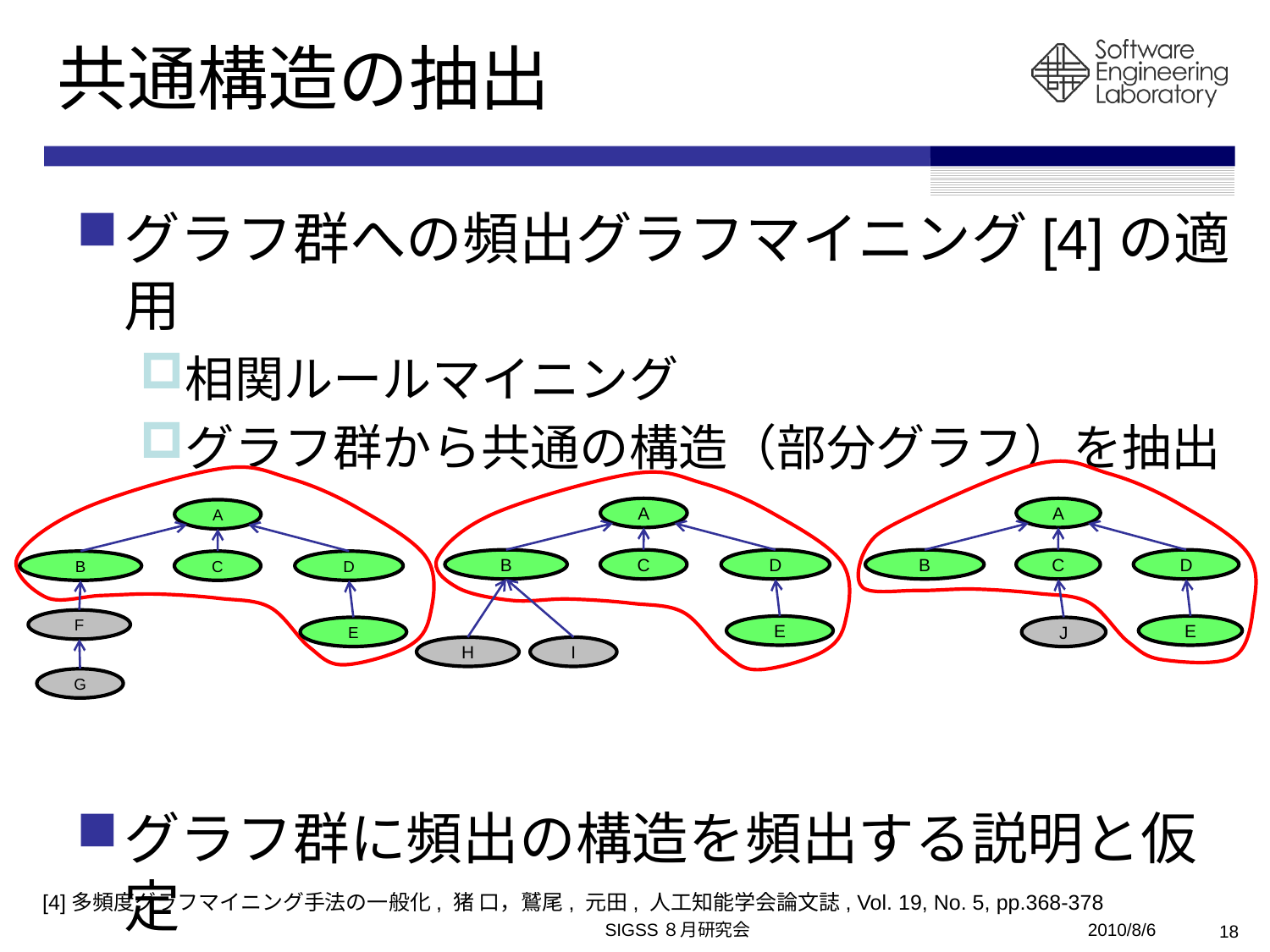

# 共通構造の抽出
グラフ群への頻出グラフマイニング[4]の適用
相関ルールマイニング
グラフ群から共通の構造（部分グラフ）を抽出

グラフ群に頻出の構造を頻出する説明と仮定

A
B
C
D
E
H
I
A
B
C
D
E
J
A
B
C
D
F
E
G
[4]多頻度グラフマイニング手法の一般化, 猪 口，鷲尾, 元田, 人工知能学会論文誌, Vol. 19, No. 5, pp.368-378
SIGSS８月研究会
2010/8/6
18